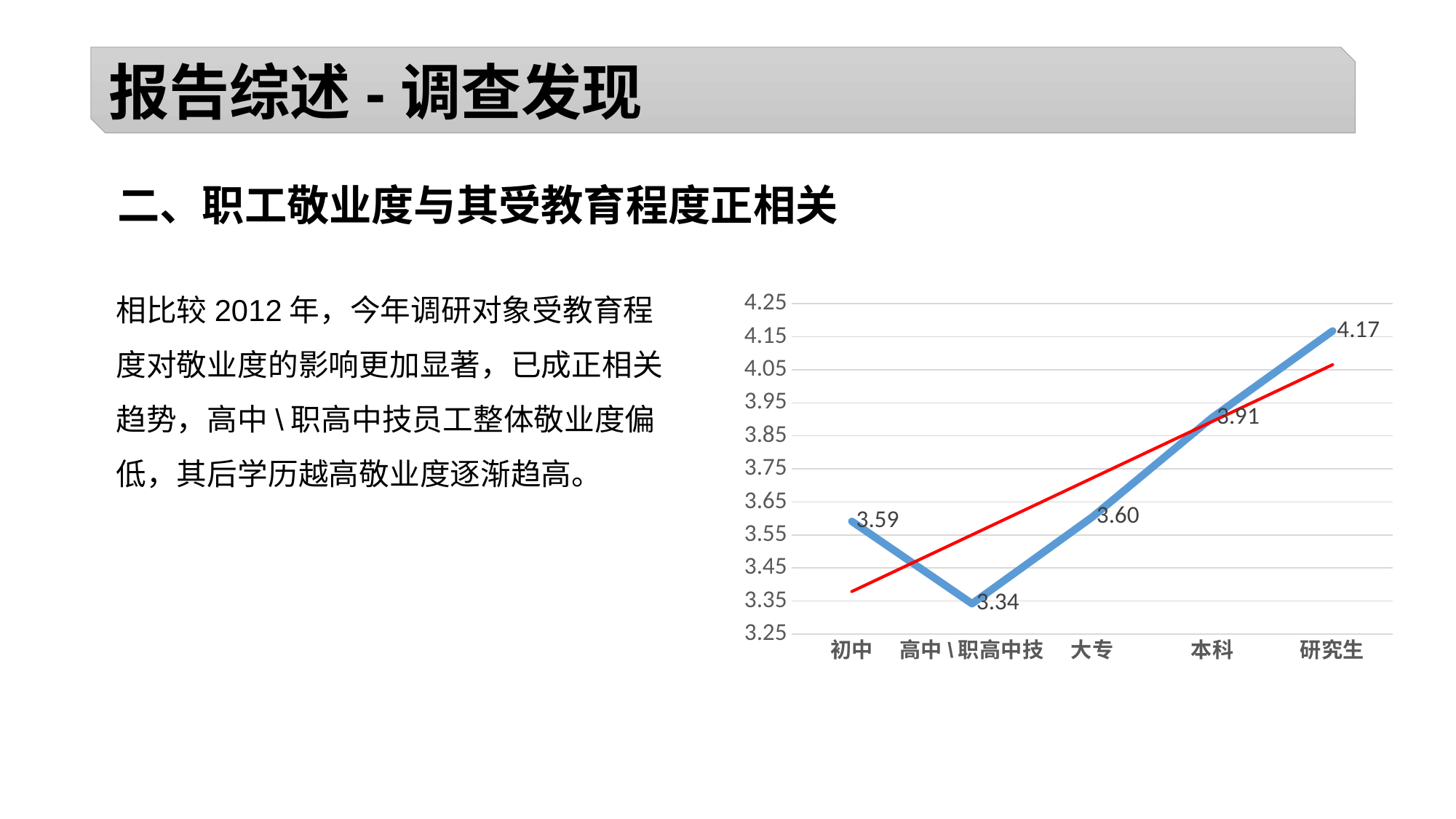

报告综述-调查发现
二、职工敬业度与其受教育程度正相关

### Chart

| Category | 整体敬业度 |
|---|---|
| 初中 | 3.591071428571428 |
| 高中\职高中技 | 3.3419098143236052 |
| 大专 | 3.6039024390243877 |
| 本科 | 3.9057251908396977 |
| 研究生 | 4.167460317460313 |
相比较2012年，今年调研对象受教育程度对敬业度的影响更加显著，已成正相关趋势，高中\职高中技员工整体敬业度偏低，其后学历越高敬业度逐渐趋高。